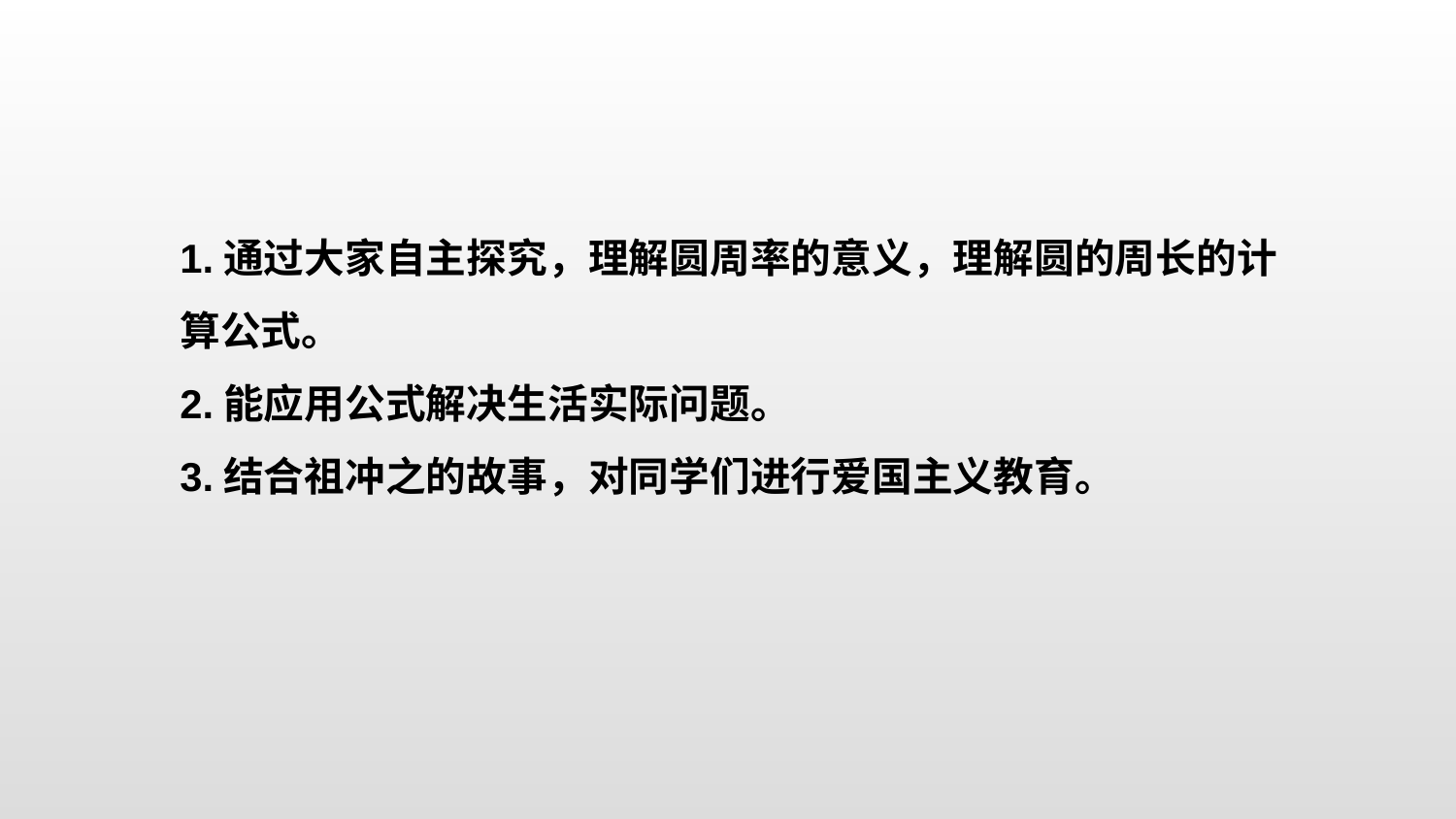

1.通过大家自主探究，理解圆周率的意义，理解圆的周长的计算公式。
2.能应用公式解决生活实际问题。
3.结合祖冲之的故事，对同学们进行爱国主义教育。